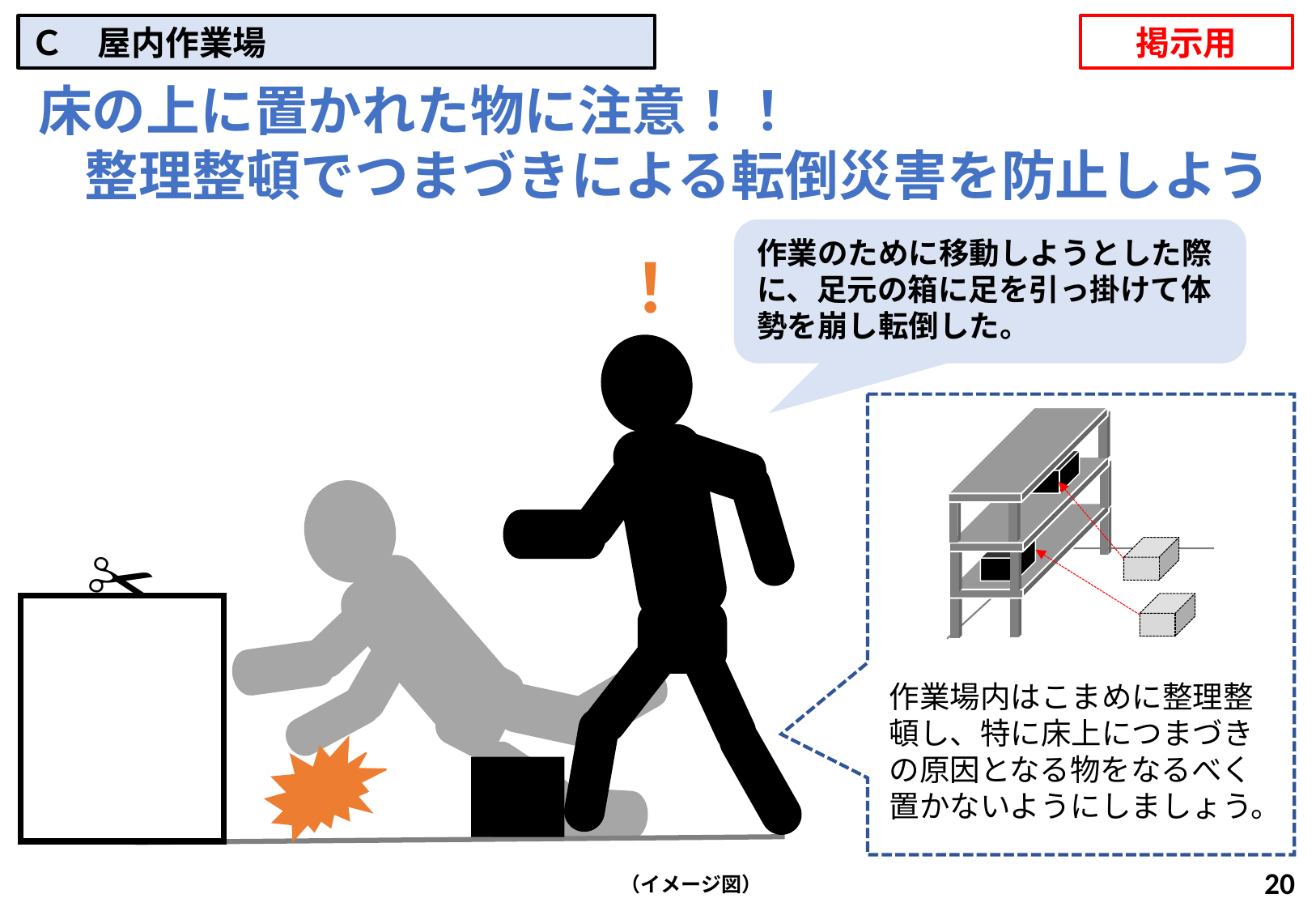

Ｃ　屋内作業場
掲示用
床の上に置かれた物に注意！！
整理整頓でつまづきによる転倒災害を防止しよう

作業のために移動しようとした際に、足元の箱に足を引っ掛けて体勢を崩し転倒した。
！

✂

作業場内はこまめに整理整頓し、特に床上につまづきの原因となる物をなるべく置かないようにしましょう。

20
（イメージ図）